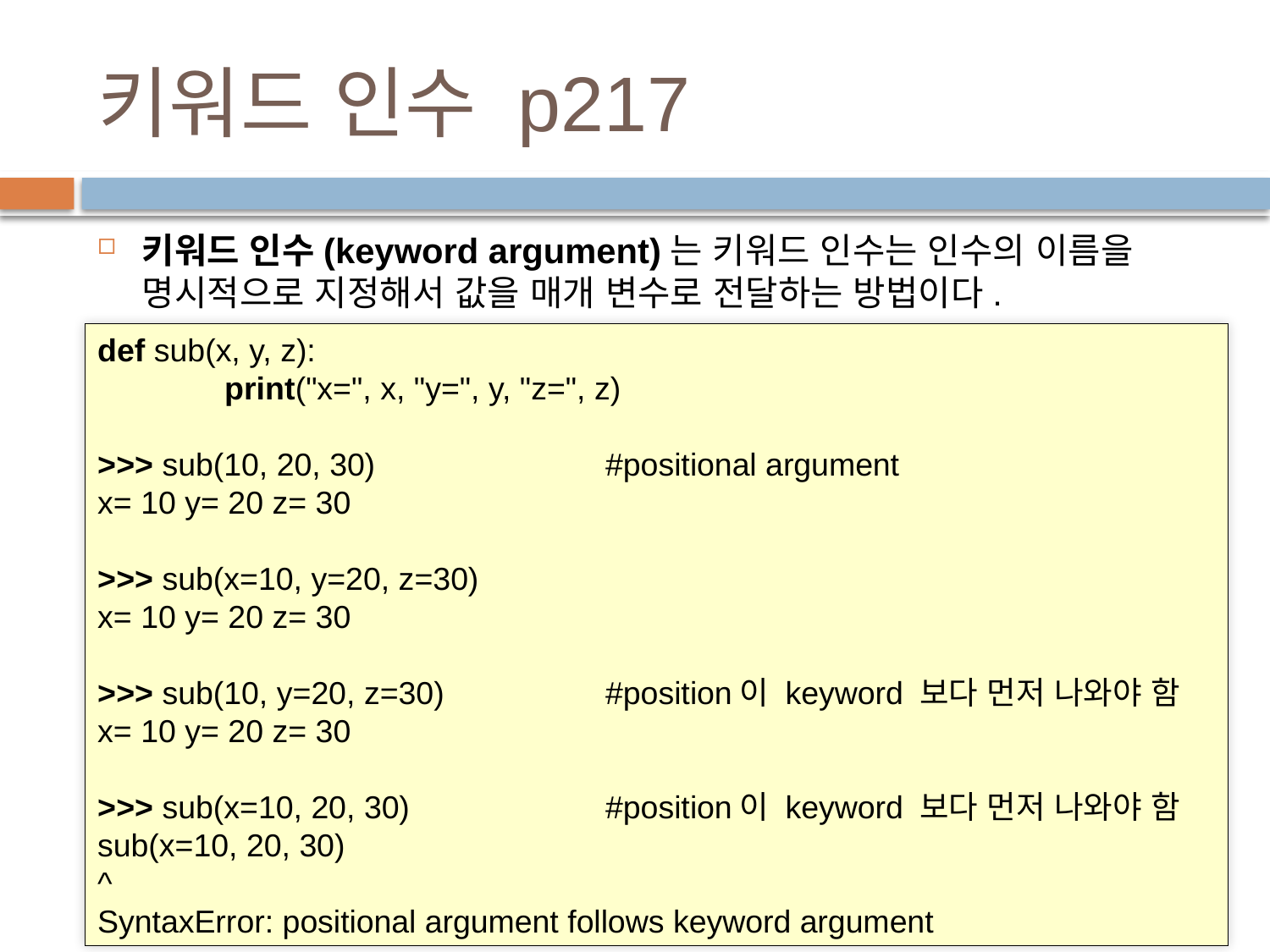

# 키워드 인수 p217
키워드 인수(keyword argument)는 키워드 인수는 인수의 이름을 명시적으로 지정해서 값을 매개 변수로 전달하는 방법이다.
def sub(x, y, z):
	print("x=", x, "y=", y, "z=", z)

>>> sub(10, 20, 30)		#positional argument
x= 10 y= 20 z= 30

>>> sub(x=10, y=20, z=30)
x= 10 y= 20 z= 30

>>> sub(10, y=20, z=30)		#position이 keyword 보다 먼저 나와야 함
x= 10 y= 20 z= 30

>>> sub(x=10, 20, 30)		#position이 keyword 보다 먼저 나와야 함
sub(x=10, 20, 30)
^
SyntaxError: positional argument follows keyword argument